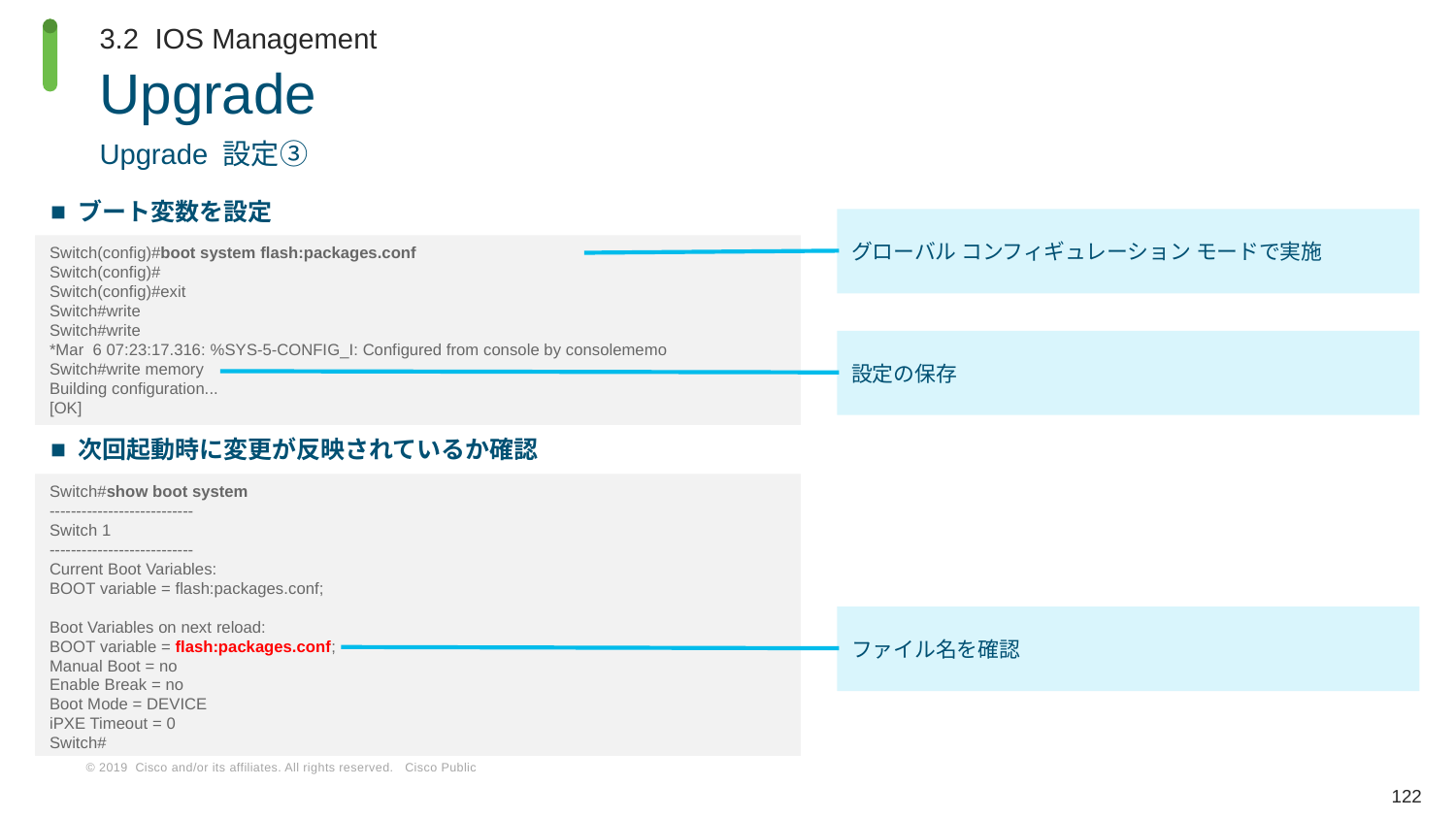

3.2  IOS Management
# Upgrade
Upgrade 設定③
ブート変数を設定
グローバル コンフィギュレーション モードで実施
Switch(config)#boot system flash:packages.conf
Switch(config)#
Switch(config)#exit
Switch#write
Switch#write
*Mar  6 07:23:17.316: %SYS-5-CONFIG_I: Configured from console by consolememo
Switch#write memory
Building configuration...
[OK]

設定の保存
次回起動時に変更が反映されているか確認
Switch#show boot system
---------------------------
Switch 1
---------------------------
Current Boot Variables:
BOOT variable = flash:packages.conf;

Boot Variables on next reload:
BOOT variable = flash:packages.conf;
Manual Boot = no
Enable Break = no
Boot Mode = DEVICE
iPXE Timeout = 0
Switch#
ファイル名を確認
122